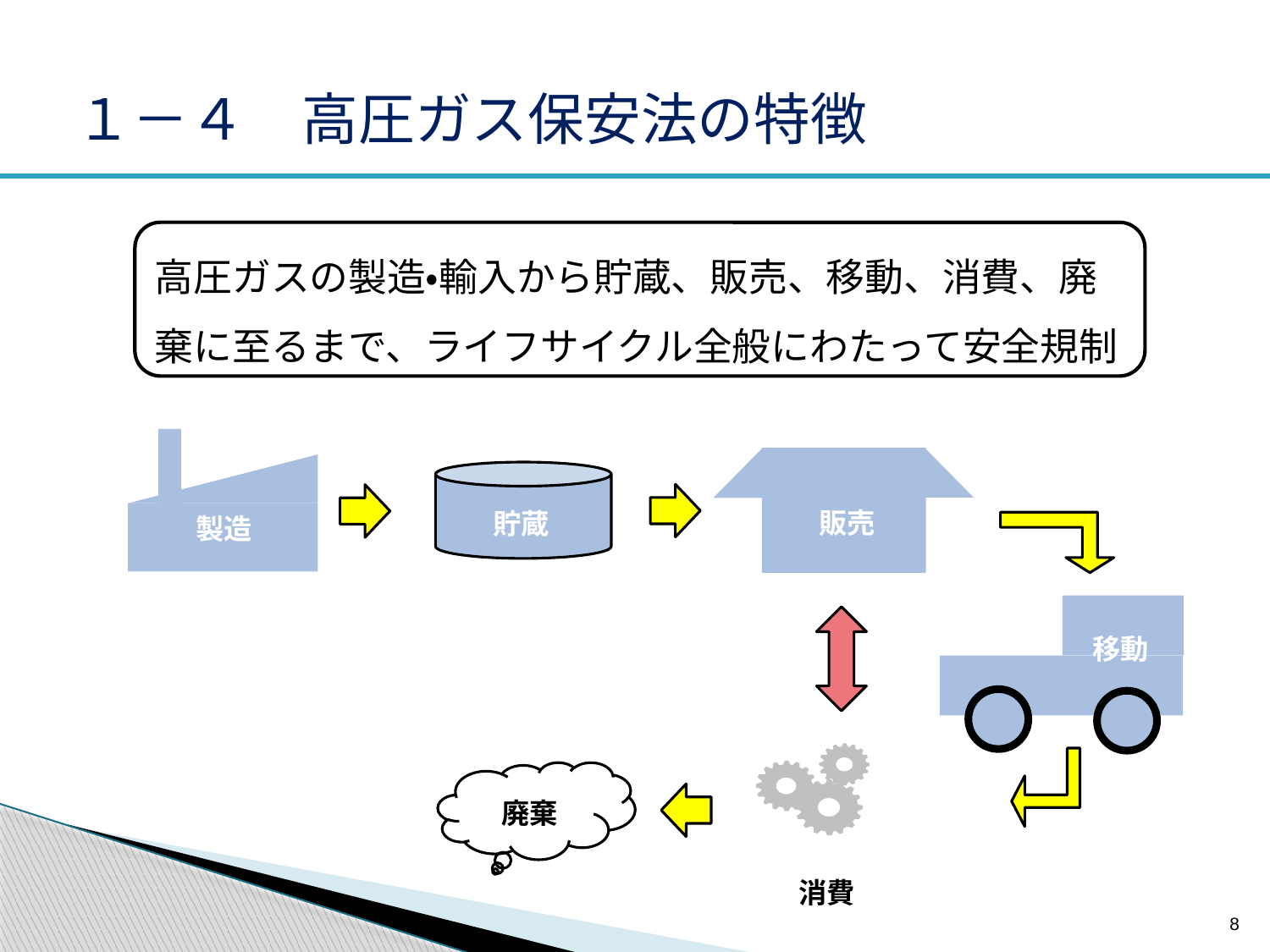

# １－４　高圧ガス保安法の特徴
高圧ガスの製造・輸入から貯蔵、販売、移動、消費、廃棄に至るまで、ライフサイクル全般にわたって安全規制

製造

販売

貯蔵

移動

廃棄
消費
8